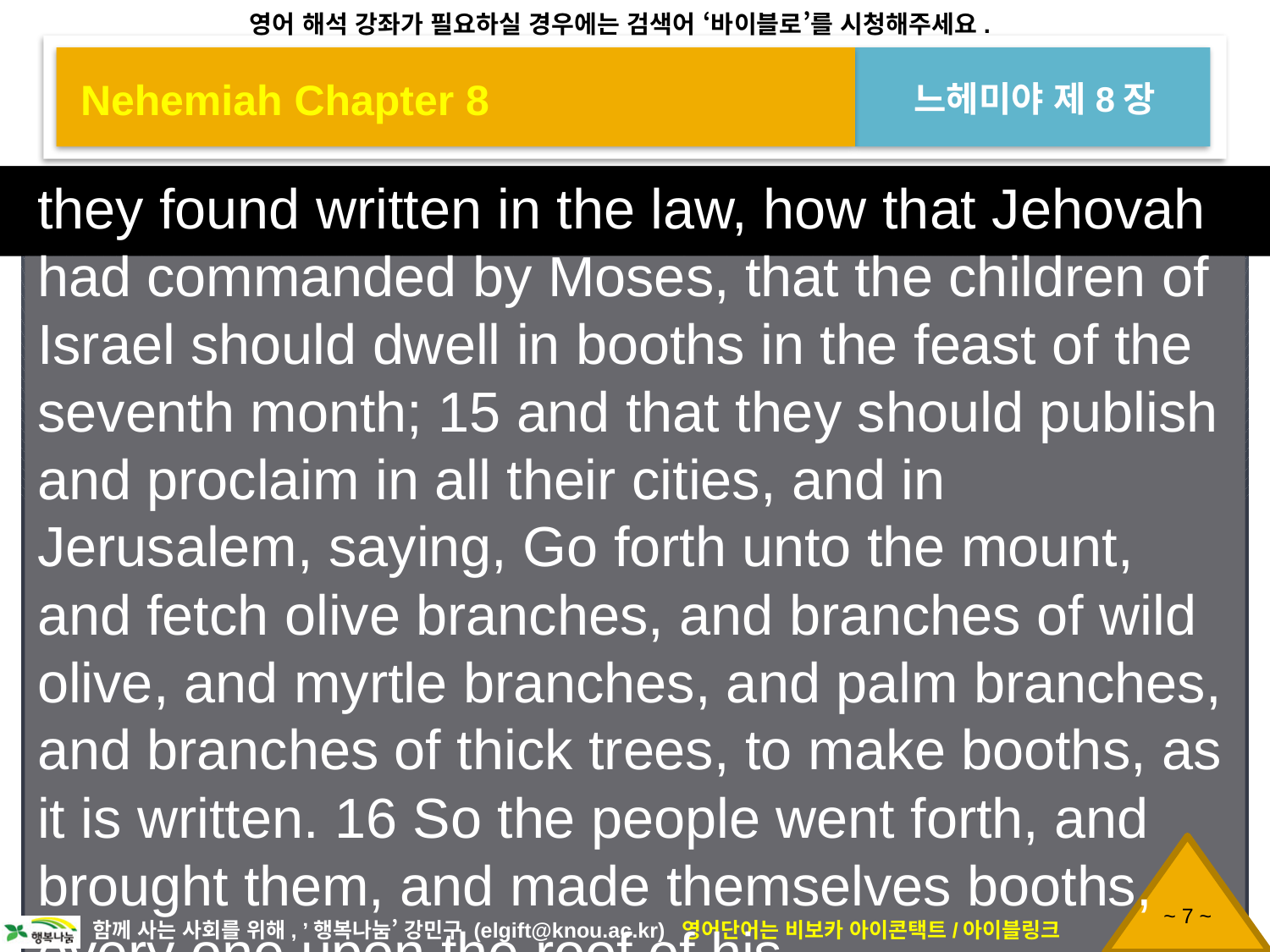

Nehemiah Chapter 8
느헤미야 제8장
they found written in the law, how that Jehovah had commanded by Moses, that the children of Israel should dwell in booths in the feast of the seventh month; 15 and that they should publish and proclaim in all their cities, and in Jerusalem, saying, Go forth unto the mount, and fetch olive branches, and branches of wild olive, and myrtle branches, and palm branches, and branches of thick trees, to make booths, as it is written. 16 So the people went forth, and brought them, and made themselves booths, every one upon the roof of his